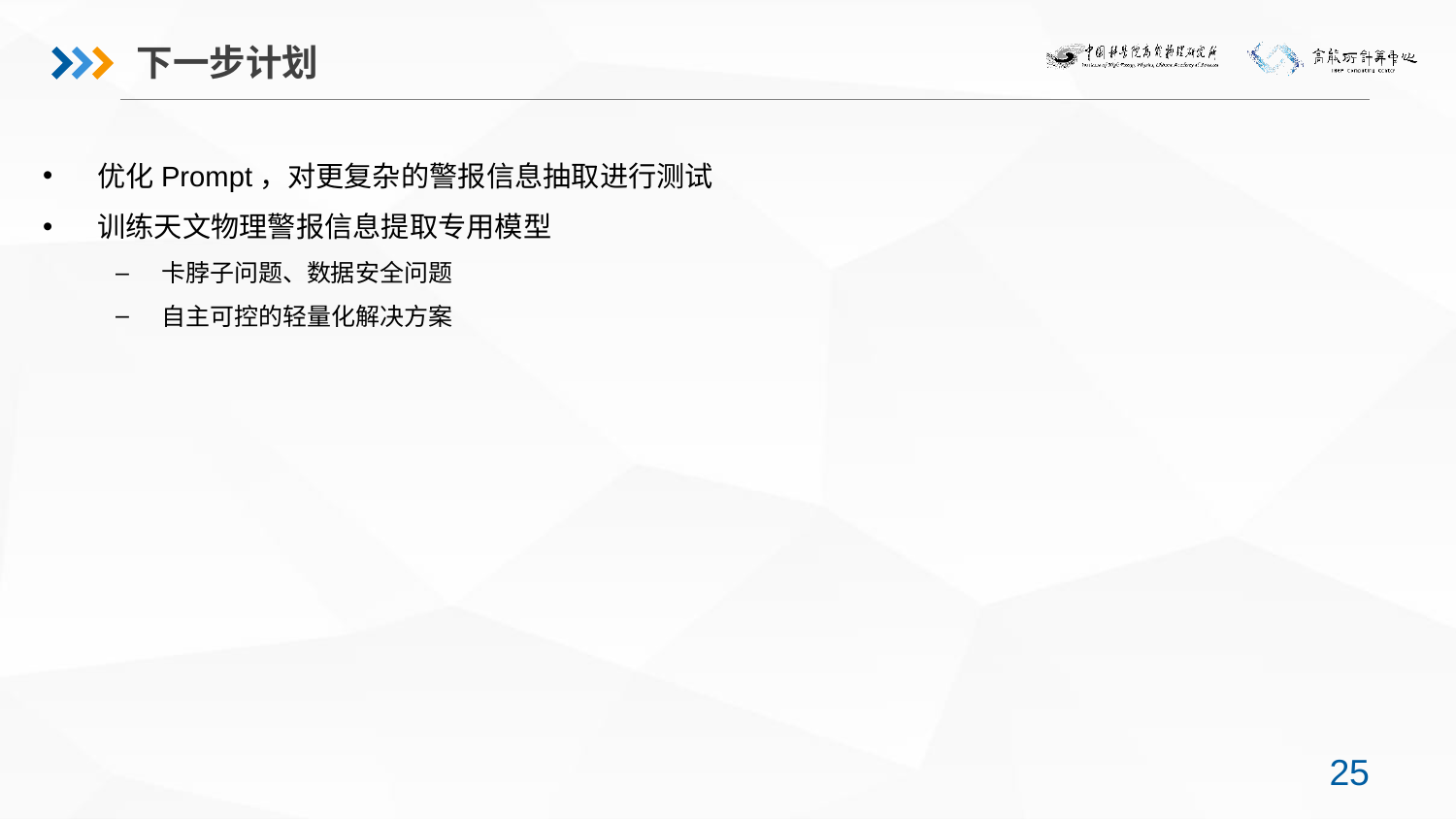

下一步计划
优化Prompt，对更复杂的警报信息抽取进行测试
训练天文物理警报信息提取专用模型
卡脖子问题、数据安全问题
自主可控的轻量化解决方案